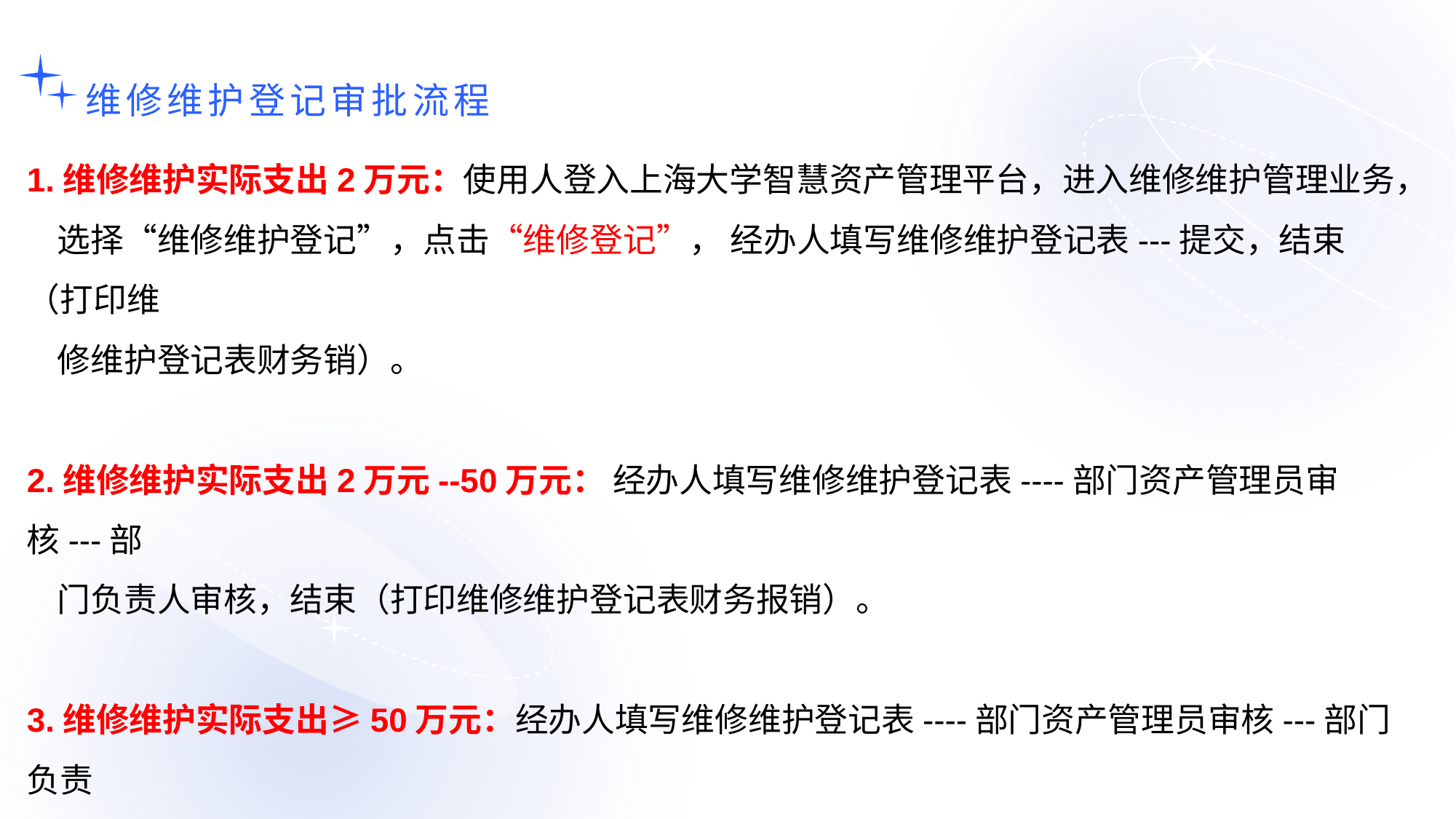

维修维护登记审批流程
1.维修维护实际支出2万元：使用人登入上海大学智慧资产管理平台，进入维修维护管理业务，
   选择“维修维护登记”，点击“维修登记”， 经办人填写维修维护登记表---提交，结束（打印维
   修维护登记表财务销）。

2.维修维护实际支出2万元--50万元： 经办人填写维修维护登记表----部门资产管理员审核---部
   门负责人审核，结束（打印维修维护登记表财务报销）。

3.维修维护实际支出≥50万元：经办人填写维修维护登记表----部门资产管理员审核---部门负责
   人审核----校级资产管理员审核，结束（打印维修维护登记表财务报销）。